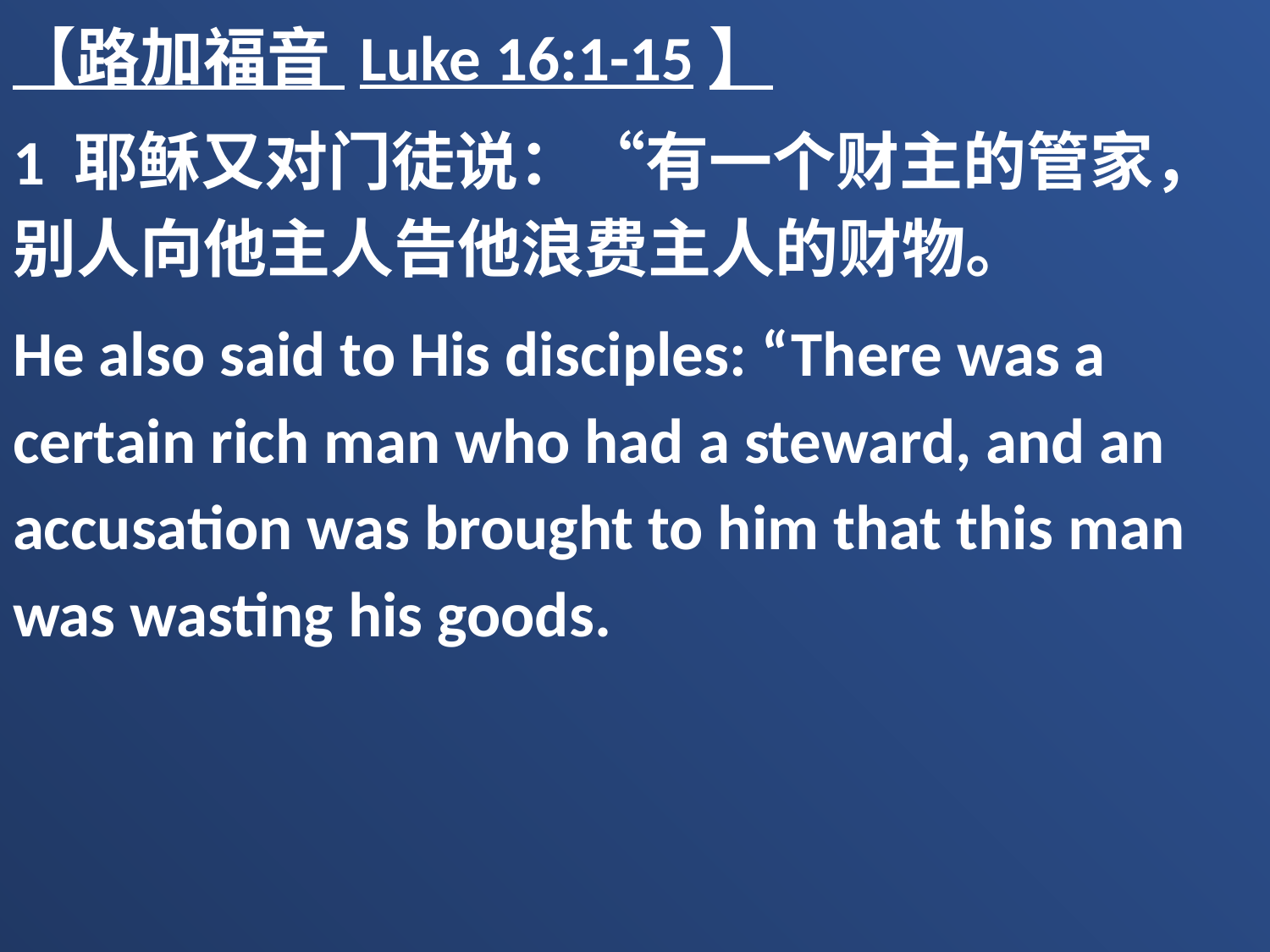

【路加福音 Luke 16:1-15】
1 耶稣又对门徒说：“有一个财主的管家，别人向他主人告他浪费主人的财物。
He also said to His disciples: “There was a certain rich man who had a steward, and an accusation was brought to him that this man was wasting his goods.